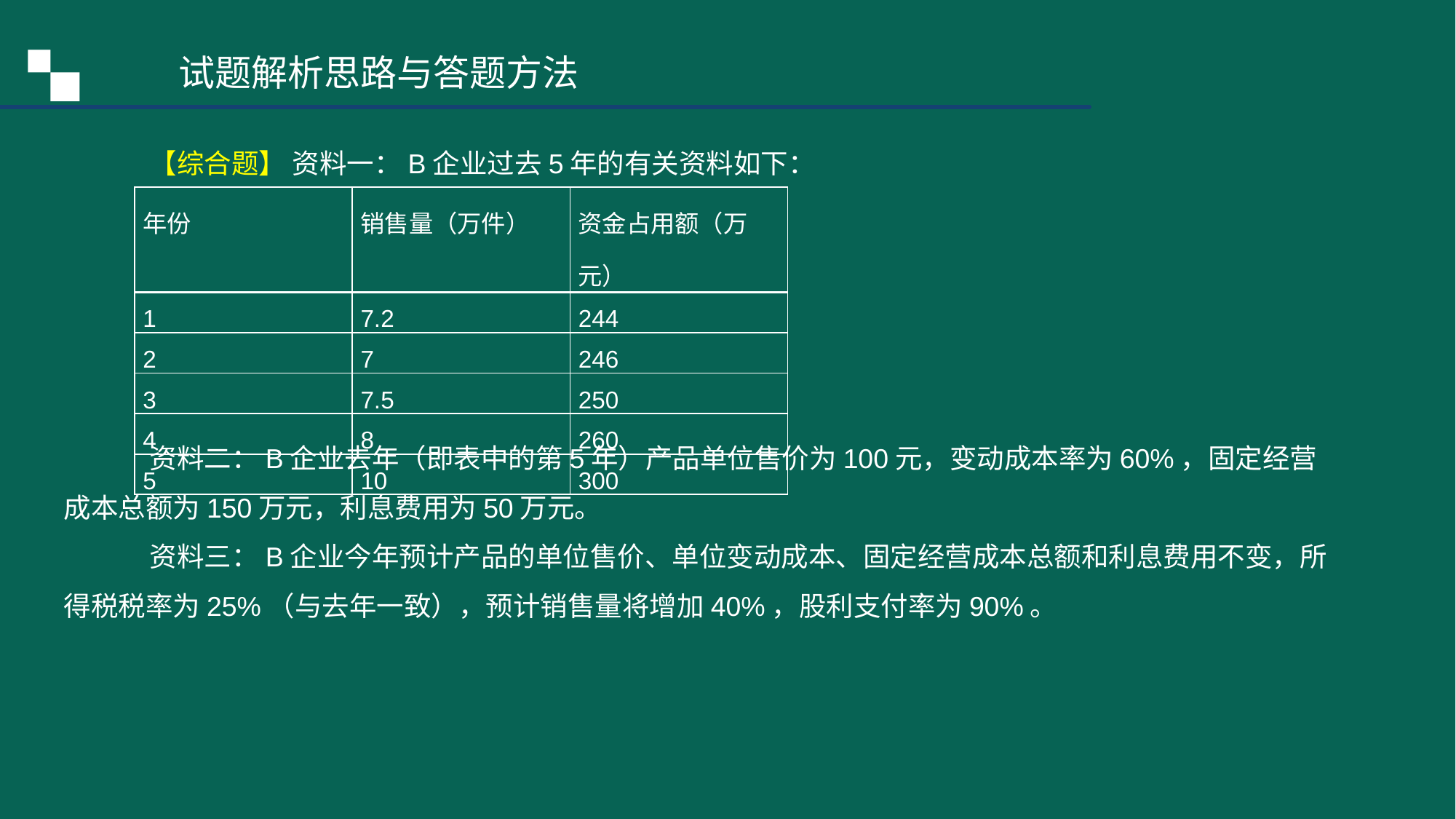

试题解析思路与答题方法
【综合题】 资料一：B企业过去5年的有关资料如下：

资料二：B企业去年（即表中的第5年）产品单位售价为100元，变动成本率为60%，固定经营成本总额为150万元，利息费用为50万元。
资料三：B企业今年预计产品的单位售价、单位变动成本、固定经营成本总额和利息费用不变，所得税税率为25%（与去年一致），预计销售量将增加40%，股利支付率为90%。

| 年份 | 销售量（万件） | 资金占用额（万元） |
| --- | --- | --- |
| 1 | 7.2 | 244 |
| 2 | 7 | 246 |
| 3 | 7.5 | 250 |
| 4 | 8 | 260 |
| 5 | 10 | 300 |